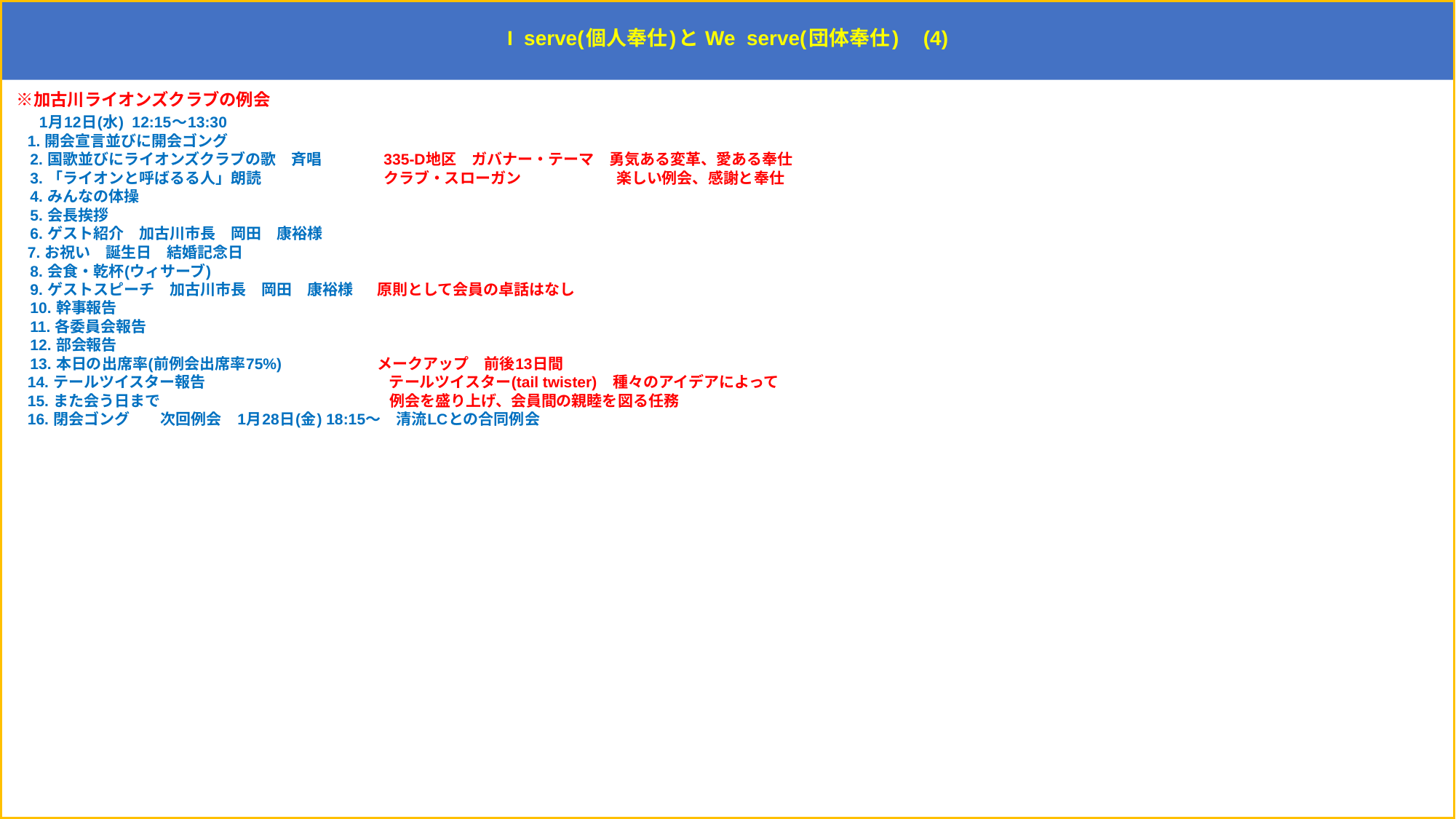

# I  serve(個人奉仕)と We  serve(団体奉仕)　(4)

 ※加古川ライオンズクラブの例会
      1月12日(水)  12:15～13:30
    1. 開会宣言並びに開会ゴング
　 2. 国歌並びにライオンズクラブの歌　斉唱　　　　335-D地区　ガバナー・テーマ　勇気ある変革、愛ある奉仕
　 3. 「ライオンと呼ばるる人」朗読　　　　　　　　クラブ・スローガン　　　　　　 楽しい例会、感謝と奉仕
　 4. みんなの体操
　 5. 会長挨拶
　 6. ゲスト紹介　加古川市長　岡田　康裕様
    7. お祝い　誕生日　結婚記念日
　 8. 会食・乾杯(ウィサーブ)
　 9. ゲストスピーチ　加古川市長　岡田　康裕様       原則として会員の卓話はなし
　 10. 幹事報告
　 11. 各委員会報告
　 12. 部会報告
　 13. 本日の出席率(前例会出席率75%)　　　　　　 メークアップ　前後13日間
    14. テールツイスター報告　　　　　　　　　　　　テールツイスター(tail twister)　種々のアイデアによって
    15. また会う日まで　　　　　　　　　　　　　　　例会を盛り上げ、会員間の親睦を図る任務
    16. 閉会ゴング　　次回例会　1月28日(金) 18:15～　清流LCとの合同例会